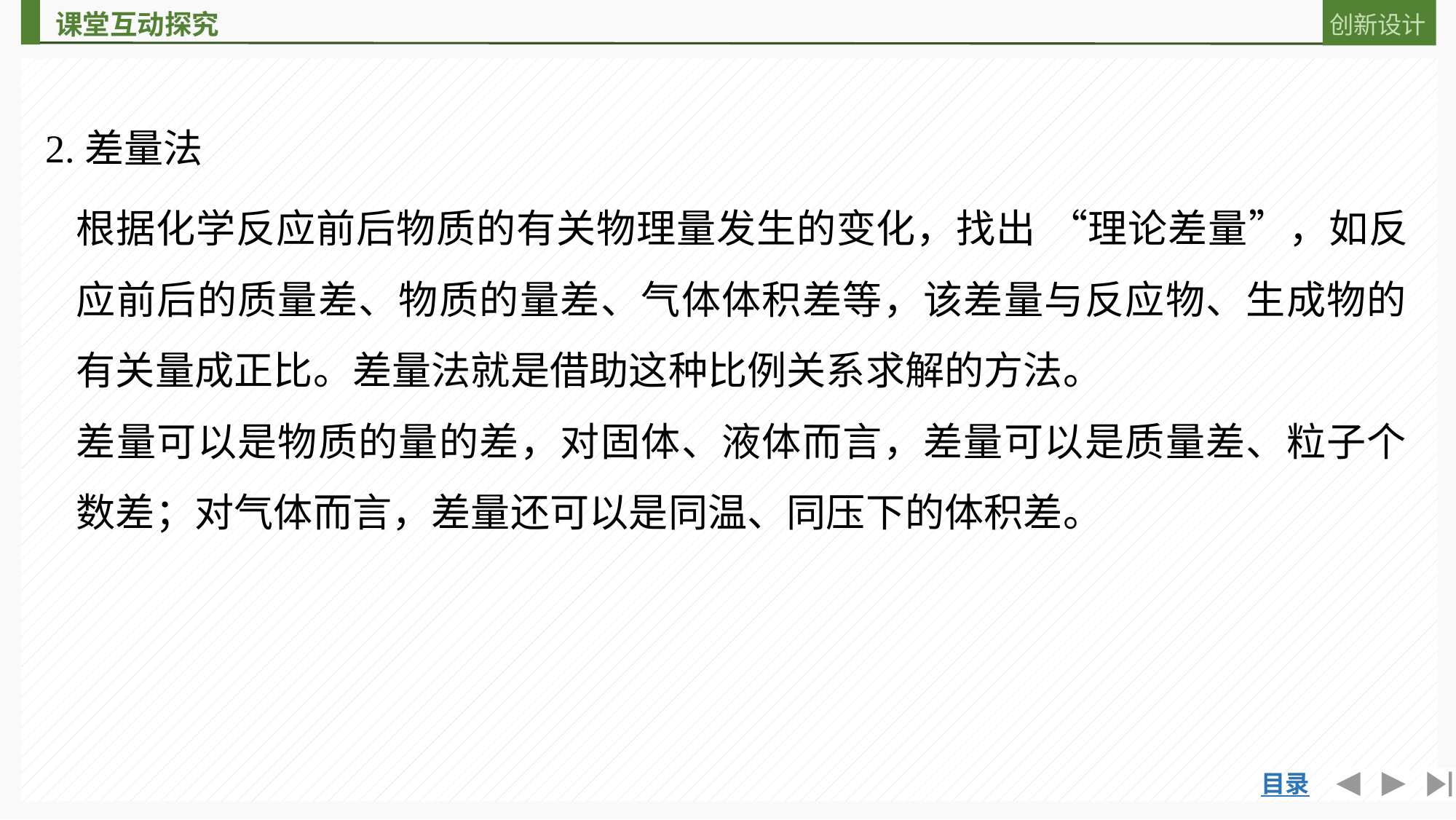

2.差量法
根据化学反应前后物质的有关物理量发生的变化，找出 “理论差量”，如反应前后的质量差、物质的量差、气体体积差等，该差量与反应物、生成物的有关量成正比。差量法就是借助这种比例关系求解的方法。
差量可以是物质的量的差，对固体、液体而言，差量可以是质量差、粒子个数差；对气体而言，差量还可以是同温、同压下的体积差。